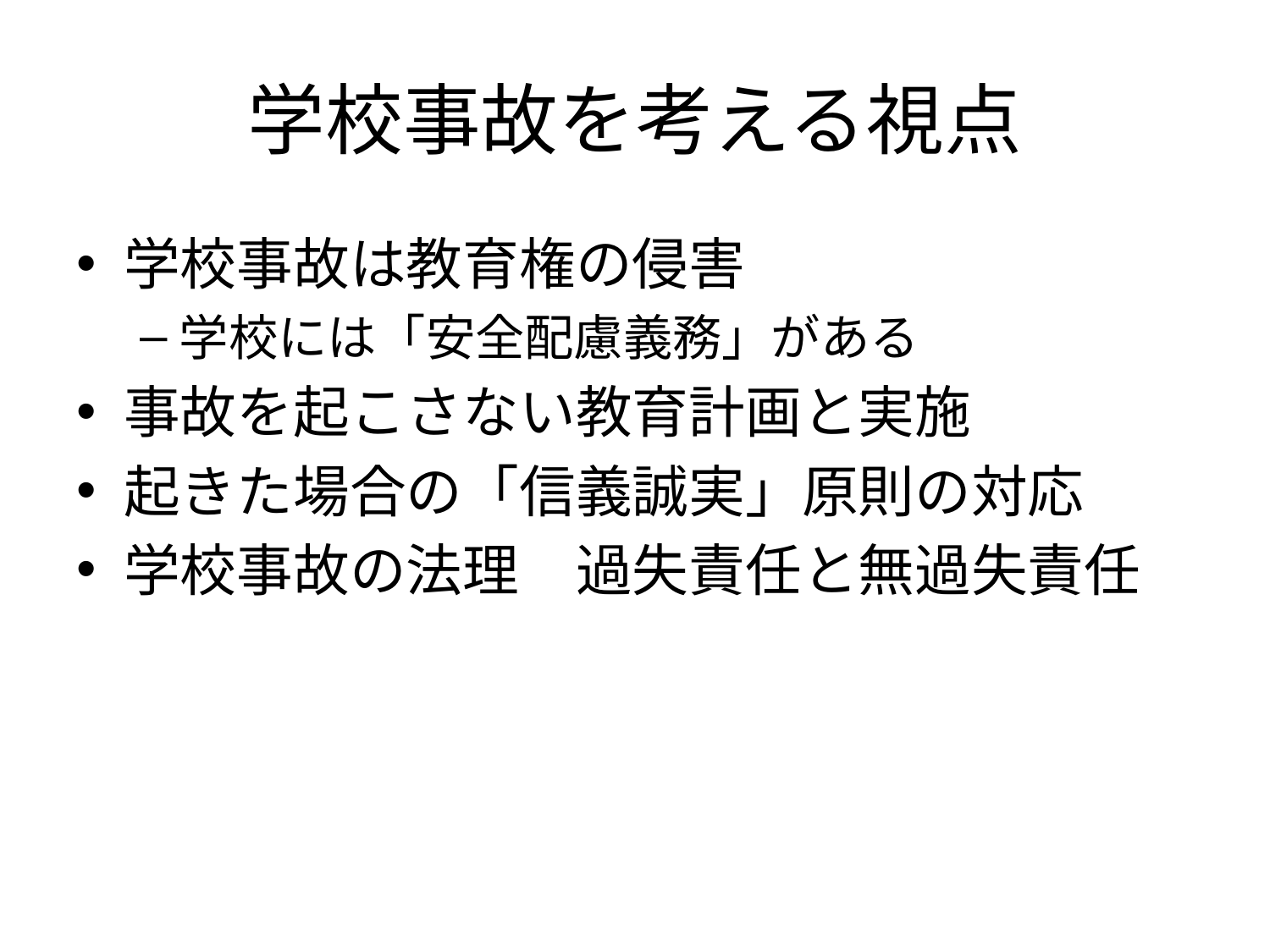

# 学校事故を考える視点
学校事故は教育権の侵害
学校には「安全配慮義務」がある
事故を起こさない教育計画と実施
起きた場合の「信義誠実」原則の対応
学校事故の法理　過失責任と無過失責任